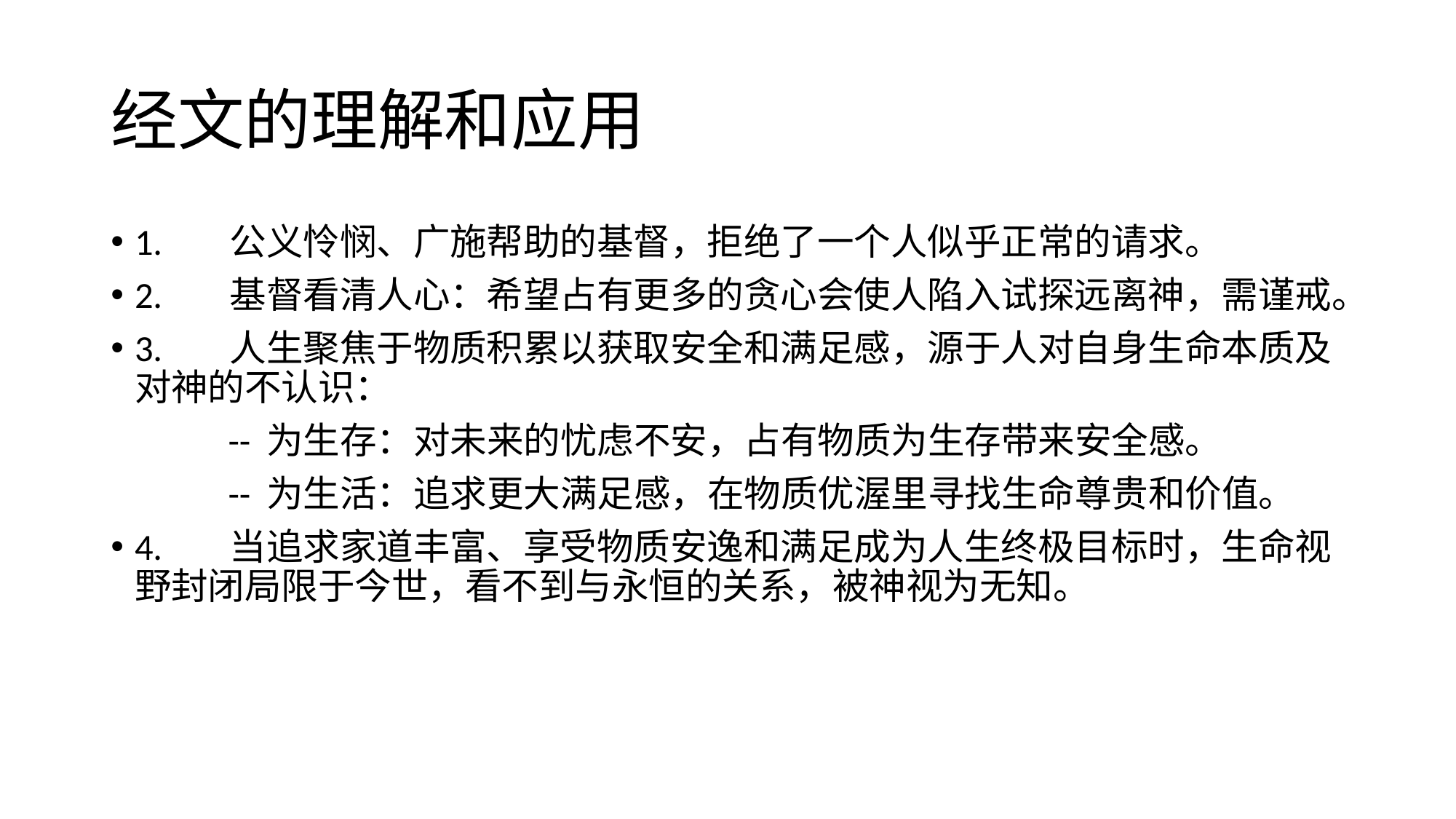

# 经文的理解和应用
1.	公义怜悯、广施帮助的基督，拒绝了一个人似乎正常的请求。
2.	基督看清人心：希望占有更多的贪心会使人陷入试探远离神，需谨戒。
3.	人生聚焦于物质积累以获取安全和满足感，源于人对自身生命本质及对神的不认识：
              -- 为生存：对未来的忧虑不安，占有物质为生存带来安全感。
              -- 为生活：追求更大满足感，在物质优渥里寻找生命尊贵和价值。
4.	当追求家道丰富、享受物质安逸和满足成为人生终极目标时，生命视野封闭局限于今世，看不到与永恒的关系，被神视为无知。